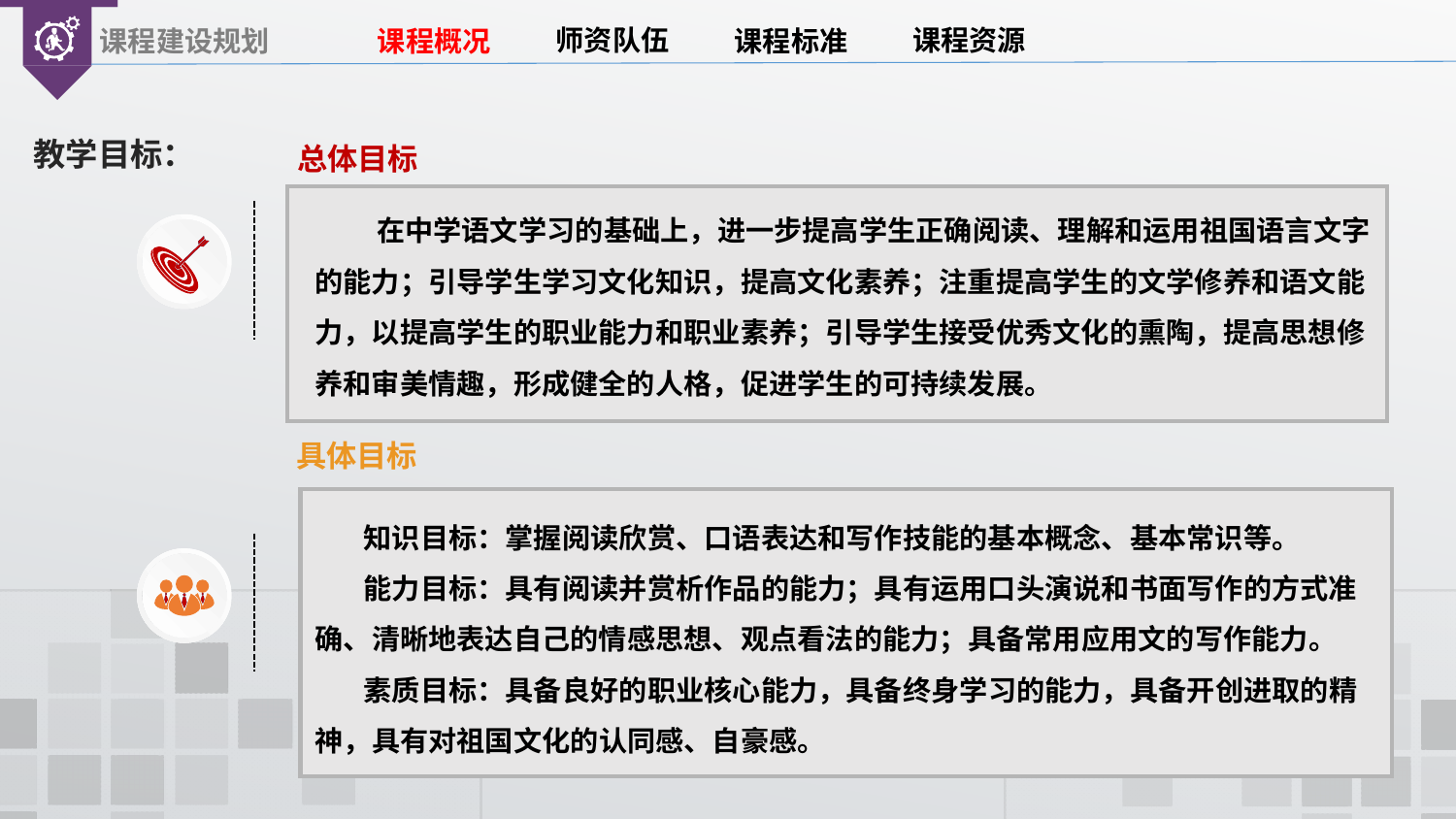

师资队伍
课程资源
课程概况
课程标准
课程建设规划
教学目标：
总体目标

 在中学语文学习的基础上，进一步提高学生正确阅读、理解和运用祖国语言文字的能力；引导学生学习文化知识，提高文化素养；注重提高学生的文学修养和语文能力，以提高学生的职业能力和职业素养；引导学生接受优秀文化的熏陶，提高思想修养和审美情趣，形成健全的人格，促进学生的可持续发展。

具体目标

知识目标：掌握阅读欣赏、口语表达和写作技能的基本概念、基本常识等。
能力目标：具有阅读并赏析作品的能力；具有运用口头演说和书面写作的方式准确、清晰地表达自己的情感思想、观点看法的能力；具备常用应用文的写作能力。
素质目标：具备良好的职业核心能力，具备终身学习的能力，具备开创进取的精神，具有对祖国文化的认同感、自豪感。